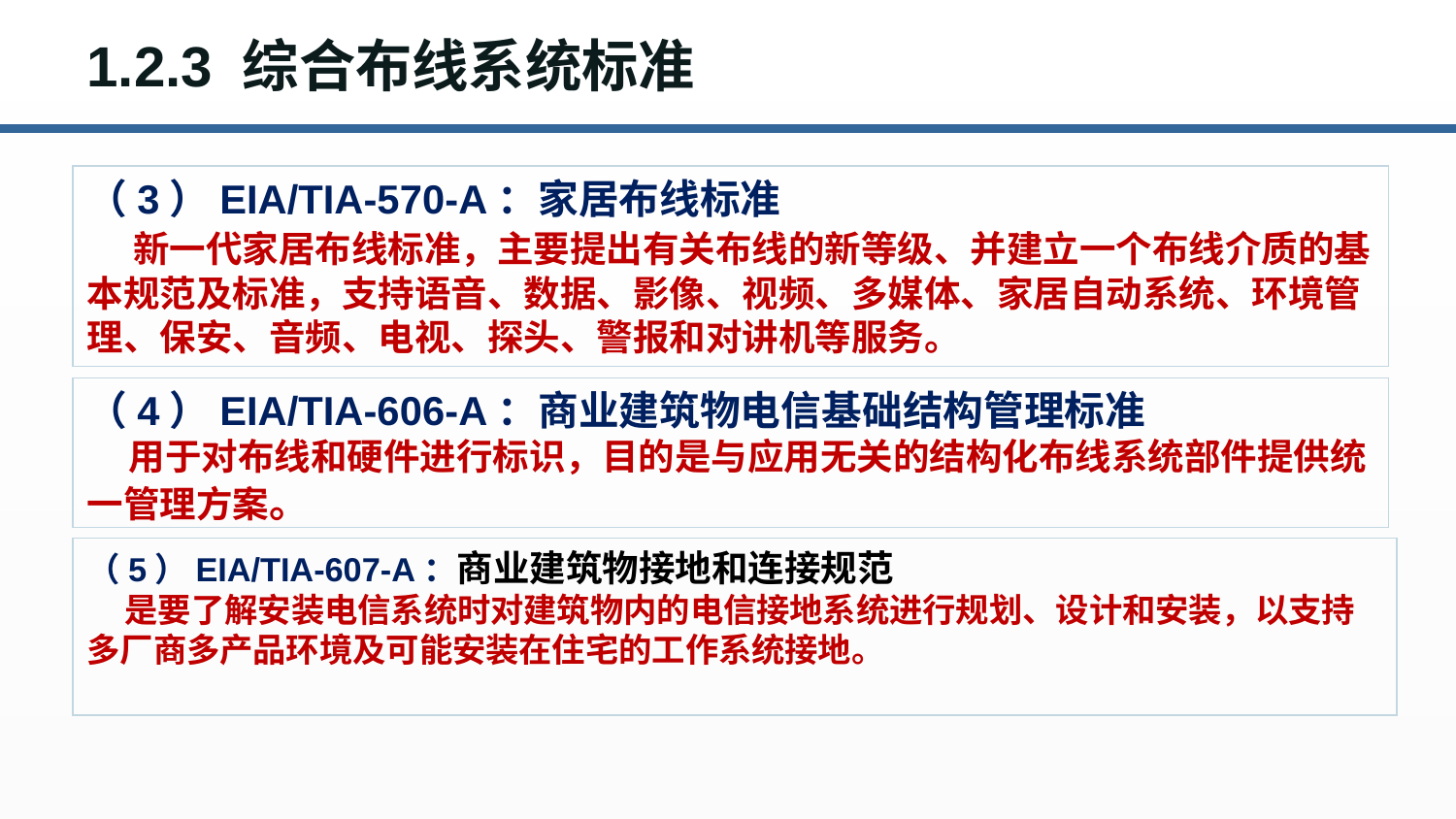

# 1.2.3 综合布线系统标准
（3）EIA/TIA-570-A：家居布线标准
    新一代家居布线标准，主要提出有关布线的新等级、并建立一个布线介质的基本规范及标准，支持语音、数据、影像、视频、多媒体、家居自动系统、环境管理、保安、音频、电视、探头、警报和对讲机等服务。
（4）EIA/TIA-606-A：商业建筑物电信基础结构管理标准
    用于对布线和硬件进行标识，目的是与应用无关的结构化布线系统部件提供统一管理方案。
（5）EIA/TIA-607-A：商业建筑物接地和连接规范
    是要了解安装电信系统时对建筑物内的电信接地系统进行规划、设计和安装，以支持多厂商多产品环境及可能安装在住宅的工作系统接地。